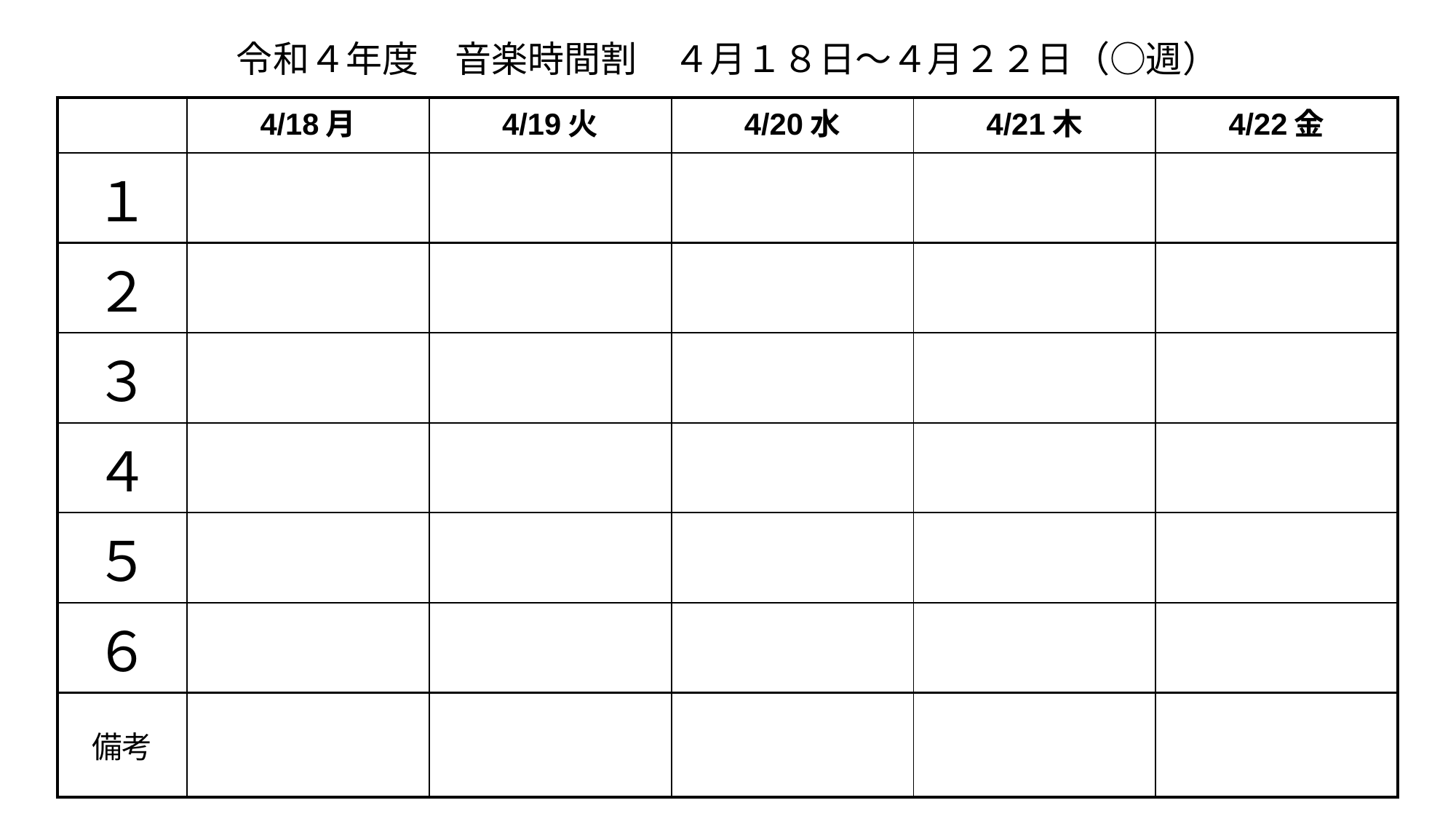

# 令和４年度　音楽時間割　４月１８日〜４月２２日（○週）
|  | 4/18月 | 4/19火 | 4/20水 | 4/21木 | 4/22金 |
| --- | --- | --- | --- | --- | --- |
| １ |  |  |  |  |  |
| ２ |  |  |  |  |  |
| ３ |  |  |  |  |  |
| ４ |  |  |  |  |  |
| ５ |  |  |  |  |  |
| ６ |  |  |  |  |  |
| 備考 |  |  |  |  |  |